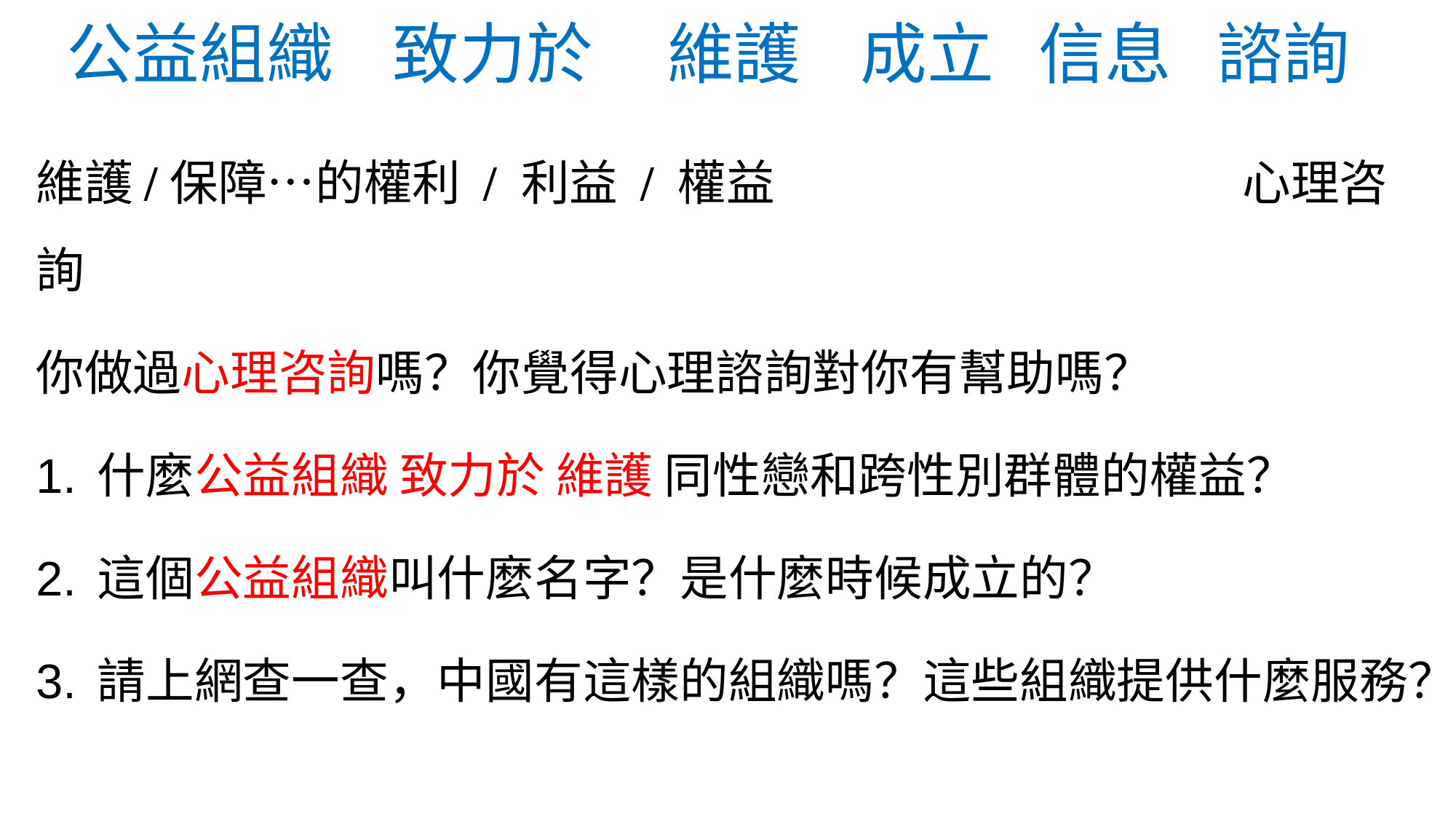

# 公益組織    致力於     維護    成立   信息   諮詢
維護/保障…的權利 / 利益 / 權益                                           心理咨詢
你做過心理咨詢嗎？你覺得心理諮詢對你有幫助嗎？
什麼公益組織 致力於 維護 同性戀和跨性別群體的權益？
這個公益組織叫什麼名字？是什麼時候成立的？
請上網查一查，中國有這樣的組織嗎？這些組織提供什麼服務？